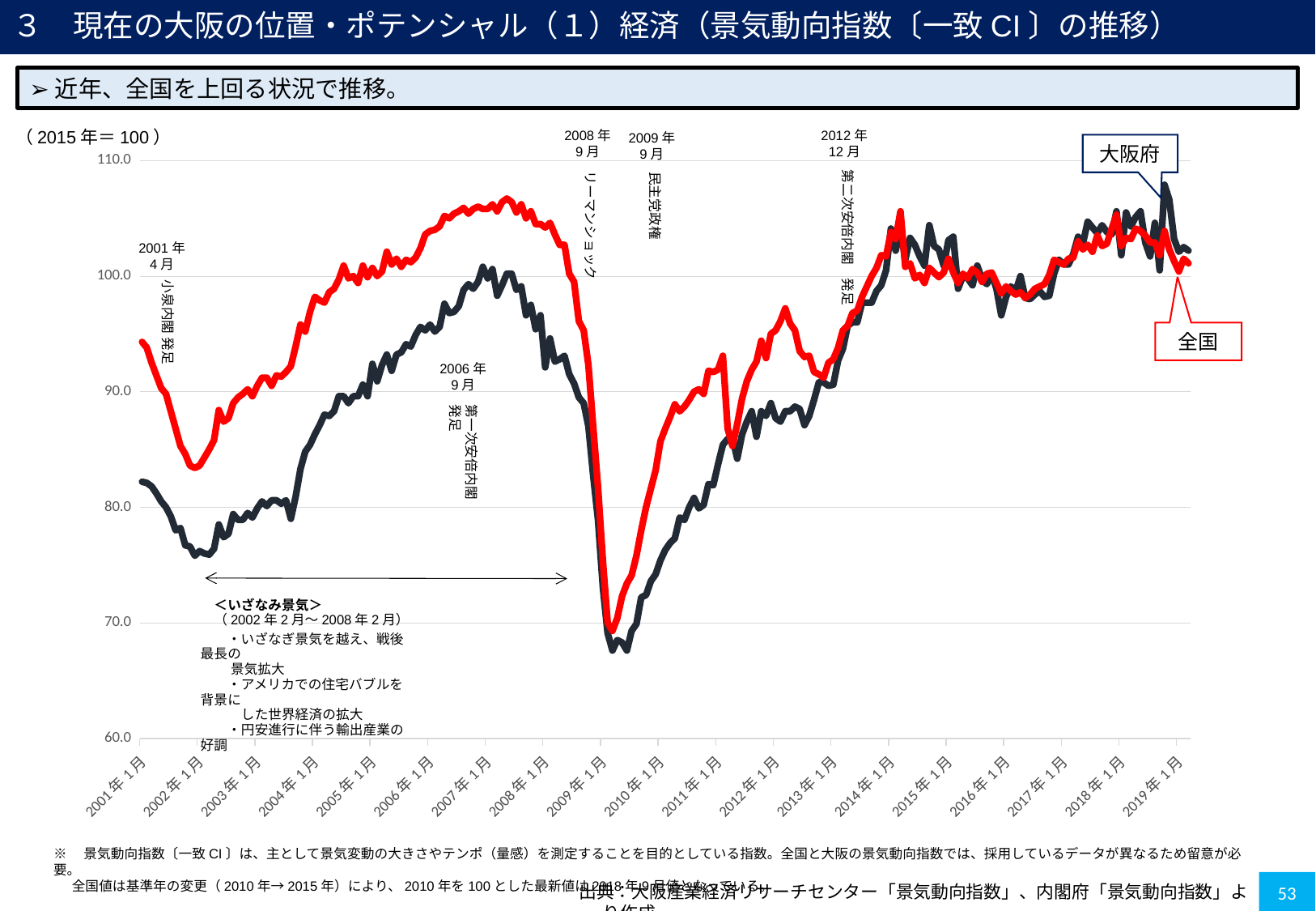

３　現在の大阪の位置・ポテンシャル（１）経済（景気動向指数〔一致CI〕の推移）
➢近年、全国を上回る状況で推移。
（2015年＝100）
2008年
9月
2012年
12月
2009年
9月
大阪府

### Chart

| Category |  |  |
|---|---|---|
| 36892 | 82.2 | 94.3 |
| 36923 | 82.1 | 93.8 |
| 36951 | 81.8 | 92.5 |
| 36982 | 81.2 | 91.4 |
| 37012 | 80.5 | 90.3 |
| 37043 | 80.0 | 89.8 |
| 37073 | 79.2 | 88.3 |
| 37104 | 78.0 | 86.8 |
| 37135 | 78.2 | 85.3 |
| 37165 | 76.7 | 84.6 |
| 37196 | 76.6 | 83.6 |
| 37226 | 75.8 | 83.4 |
| 37257 | 76.2 | 83.6 |
| 37288 | 76.0 | 84.3 |
| 37316 | 75.9 | 85.0 |
| 37347 | 76.4 | 85.8 |
| 37377 | 78.5 | 88.4 |
| 37408 | 77.4 | 87.4 |
| 37438 | 77.7 | 87.7 |
| 37469 | 79.4 | 89.0 |
| 37500 | 78.9 | 89.5 |
| 37530 | 78.9 | 89.8 |
| 37561 | 79.5 | 90.2 |
| 37591 | 79.1 | 89.6 |
| 37622 | 79.9 | 90.5 |
| 37653 | 80.5 | 91.2 |
| 37681 | 80.1 | 91.2 |
| 37712 | 80.6 | 90.5 |
| 37742 | 80.6 | 91.4 |
| 37773 | 80.3 | 91.3 |
| 37803 | 80.6 | 91.7 |
| 37834 | 79.0 | 92.2 |
| 37865 | 80.9 | 93.9 |
| 37895 | 83.3 | 95.8 |
| 37926 | 84.8 | 95.2 |
| 37956 | 85.4 | 96.9 |
| 37987 | 86.3 | 98.2 |
| 38018 | 87.1 | 97.9 |
| 38047 | 88.0 | 97.7 |
| 38078 | 87.9 | 98.6 |
| 38108 | 88.3 | 98.9 |
| 38139 | 89.6 | 99.7 |
| 38169 | 89.6 | 100.9 |
| 38200 | 89.0 | 99.8 |
| 38231 | 89.6 | 100.0 |
| 38261 | 89.6 | 99.4 |
| 38292 | 90.6 | 100.9 |
| 38322 | 89.6 | 99.9 |
| 38353 | 92.4 | 100.7 |
| 38384 | 90.9 | 100.0 |
| 38412 | 92.3 | 100.4 |
| 38443 | 93.2 | 102.1 |
| 38473 | 91.8 | 101.0 |
| 38504 | 93.2 | 101.5 |
| 38534 | 93.4 | 100.8 |
| 38565 | 94.1 | 101.4 |
| 38596 | 93.9 | 101.2 |
| 38626 | 94.9 | 101.6 |
| 38657 | 95.6 | 102.4 |
| 38687 | 95.3 | 103.6 |
| 38718 | 95.8 | 103.9 |
| 38749 | 95.2 | 104.0 |
| 38777 | 95.6 | 104.3 |
| 38808 | 97.6 | 105.2 |
| 38838 | 96.8 | 105.0 |
| 38869 | 96.9 | 105.4 |
| 38899 | 97.4 | 105.6 |
| 38930 | 98.8 | 105.9 |
| 38961 | 99.3 | 105.4 |
| 38991 | 98.9 | 105.8 |
| 39022 | 99.5 | 106.0 |
| 39052 | 100.8 | 105.8 |
| 39083 | 99.8 | 105.8 |
| 39114 | 100.6 | 106.2 |
| 39142 | 98.3 | 105.6 |
| 39173 | 99.2 | 106.4 |
| 39203 | 100.2 | 106.7 |
| 39234 | 100.2 | 106.4 |
| 39264 | 98.8 | 105.5 |
| 39295 | 99.1 | 106.2 |
| 39326 | 96.6 | 105.0 |
| 39356 | 97.5 | 105.6 |
| 39387 | 95.4 | 104.5 |
| 39417 | 96.6 | 104.5 |
| 39448 | 92.1 | 104.2 |
| 39479 | 94.6 | 104.6 |
| 39508 | 92.6 | 103.6 |
| 39539 | 92.8 | 102.7 |
| 39569 | 93.1 | 102.7 |
| 39600 | 91.5 | 100.2 |
| 39630 | 90.7 | 99.5 |
| 39661 | 89.5 | 96.1 |
| 39692 | 89.0 | 95.3 |
| 39722 | 87.0 | 92.3 |
| 39753 | 82.7 | 86.9 |
| 39783 | 78.9 | 81.7 |
| 39814 | 73.1 | 75.4 |
| 39845 | 69.1 | 70.0 |
| 39873 | 67.6 | 69.3 |
| 39904 | 68.5 | 70.4 |
| 39934 | 68.3 | 72.3 |
| 39965 | 67.6 | 73.4 |
| 39995 | 69.3 | 74.1 |
| 40026 | 69.9 | 75.8 |
| 40057 | 72.2 | 78.0 |
| 40087 | 72.4 | 80.0 |
| 40118 | 73.6 | 81.6 |
| 40148 | 74.2 | 83.2 |
| 40179 | 75.4 | 85.7 |
| 40210 | 76.3 | 86.8 |
| 40238 | 76.9 | 87.8 |
| 40269 | 77.3 | 88.9 |
| 40299 | 79.1 | 88.3 |
| 40330 | 78.9 | 88.7 |
| 40360 | 80.0 | 89.3 |
| 40391 | 80.8 | 90.0 |
| 40422 | 79.9 | 90.2 |
| 40452 | 80.2 | 89.8 |
| 40483 | 82.0 | 91.8 |
| 40513 | 81.9 | 91.7 |
| 40544 | 83.7 | 91.9 |
| 40575 | 85.4 | 93.1 |
| 40603 | 85.9 | 86.8 |
| 40634 | 86.0 | 85.3 |
| 40664 | 84.2 | 87.2 |
| 40695 | 86.3 | 89.4 |
| 40725 | 87.4 | 90.9 |
| 40756 | 88.3 | 91.9 |
| 40787 | 86.1 | 92.6 |
| 40817 | 88.3 | 94.4 |
| 40848 | 87.9 | 92.9 |
| 40878 | 89.0 | 95.0 |
| 40909 | 87.7 | 95.3 |
| 40940 | 87.4 | 96.1 |
| 40969 | 88.3 | 97.2 |
| 41000 | 88.3 | 95.9 |
| 41030 | 88.7 | 95.3 |
| 41061 | 88.5 | 93.5 |
| 41091 | 87.1 | 93.0 |
| 41122 | 87.9 | 93.1 |
| 41153 | 89.3 | 91.7 |
| 41183 | 90.8 | 91.5 |
| 41214 | 90.8 | 91.2 |
| 41244 | 90.5 | 92.5 |
| 41275 | 90.6 | 92.8 |
| 41306 | 92.7 | 93.8 |
| 41334 | 93.7 | 95.3 |
| 41365 | 95.7 | 95.7 |
| 41395 | 96.0 | 96.8 |
| 41426 | 96.0 | 97.0 |
| 41456 | 97.7 | 98.2 |
| 41487 | 97.7 | 99.1 |
| 41518 | 97.7 | 100.0 |
| 41548 | 98.7 | 100.7 |
| 41579 | 99.2 | 101.8 |
| 41609 | 100.5 | 101.7 |
| 41640 | 104.1 | 103.8 |
| 41671 | 102.2 | 103.2 |
| 41699 | 104.2 | 105.6 |
| 41730 | 101.4 | 100.8 |
| 41760 | 103.3 | 101.1 |
| 41791 | 102.7 | 99.8 |
| 41821 | 101.7 | 100.1 |
| 41852 | 100.9 | 99.4 |
| 41883 | 104.4 | 100.7 |
| 41913 | 102.6 | 100.3 |
| 41944 | 102.3 | 99.9 |
| 41974 | 100.9 | 100.3 |
| 42005 | 103.1 | 101.5 |
| 42036 | 103.4 | 100.3 |
| 42064 | 98.9 | 99.4 |
| 42095 | 100.0 | 100.2 |
| 42125 | 99.8 | 99.8 |
| 42156 | 99.2 | 100.6 |
| 42186 | 100.9 | 100.3 |
| 42217 | 99.7 | 99.5 |
| 42248 | 99.3 | 100.2 |
| 42278 | 100.2 | 100.3 |
| 42309 | 98.9 | 99.4 |
| 42339 | 96.6 | 98.5 |
| 42370 | 98.2 | 99.1 |
| 42401 | 99.1 | 98.7 |
| 42430 | 98.7 | 98.4 |
| 42461 | 100.0 | 98.6 |
| 42491 | 98.1 | 98.1 |
| 42522 | 98.0 | 98.4 |
| 42552 | 98.4 | 98.9 |
| 42583 | 98.7 | 99.1 |
| 42614 | 98.2 | 99.3 |
| 42644 | 98.3 | 100.1 |
| 42675 | 100.2 | 101.4 |
| 42705 | 101.4 | 101.2 |
| 42736 | 101.0 | 101.0 |
| 42767 | 101.0 | 101.5 |
| 42795 | 101.9 | 101.6 |
| 42826 | 103.4 | 103.0 |
| 42856 | 102.8 | 102.3 |
| 42887 | 104.7 | 102.7 |
| 42917 | 104.2 | 102.1 |
| 42948 | 103.7 | 103.5 |
| 42979 | 104.4 | 102.6 |
| 43009 | 103.8 | 102.8 |
| 43040 | 103.6 | 104.1 |
| 43070 | 105.6 | 105.3 |
| 43101 | 101.8 | 102.6 |
| 43132 | 105.5 | 103.3 |
| 43160 | 104.3 | 103.2 |
| 43191 | 105.1 | 104.1 |
| 43221 | 105.6 | 103.9 |
| 43252 | 102.9 | 103.5 |
| 43282 | 101.7 | 102.9 |
| 43313 | 104.6 | 102.9 |
| 43344 | 100.5 | 101.8 |
| 43374 | 107.9 | 103.9 |
| 43405 | 106.6 | 102.3 |
| 43435 | 103.2 | 101.3 |
| 43466 | 102.1 | 100.4 |
| 43497 | 102.5 | 101.5 |
| 43525 | 102.2 | 101.1 |
第二次安倍内閣　発足
リーマンショック
民主党政権
2001年
4月
小泉内閣 発足
全国
2006年
9月
第一次安倍内閣
発足
　＜いざなみ景気＞
　（2002年2月～2008年2月）
　　・いざなぎ景気を越え、戦後最長の
　　 景気拡大
　　・アメリカでの住宅バブルを背景に
　　　した世界経済の拡大
　　・円安進行に伴う輸出産業の好調
※　景気動向指数〔一致CI〕は、主として景気変動の大きさやテンポ（量感）を測定することを目的としている指数。全国と大阪の景気動向指数では、採用しているデータが異なるため留意が必要。
     全国値は基準年の変更（2010年→2015年）により、2010年を100とした最新値は2018年9月値となっている。
53
出典：大阪産業経済リサーチセンター「景気動向指数」、内閣府「景気動向指数」より作成